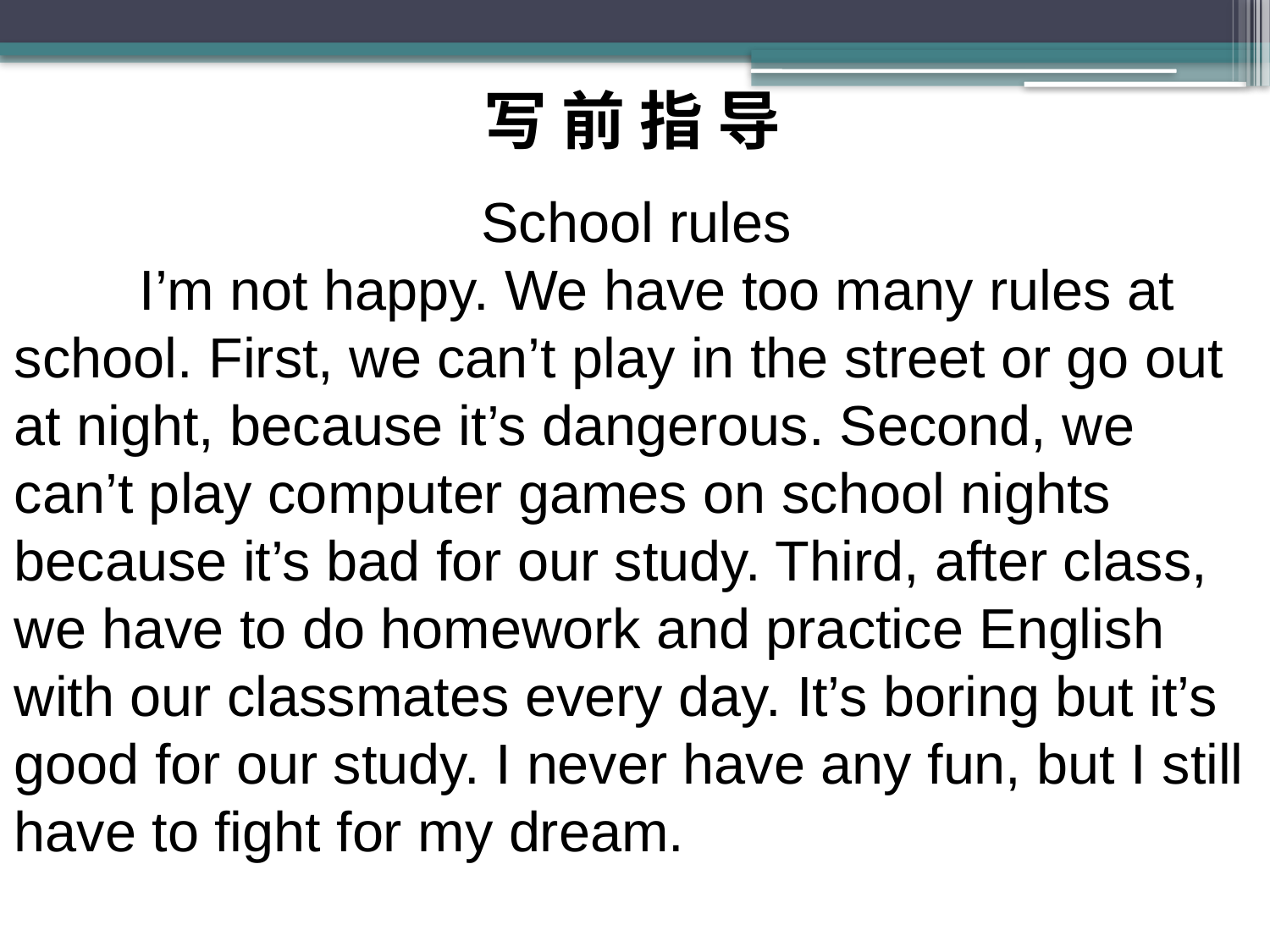

写 前 指 导
School rules
        I’m not happy. We have too many rules at school. First, we can’t play in the street or go out at night, because it’s dangerous. Second, we can’t play computer games on school nights because it’s bad for our study. Third, after class, we have to do homework and practice English with our classmates every day. It’s boring but it’s good for our study. I never have any fun, but I still have to fight for my dream.